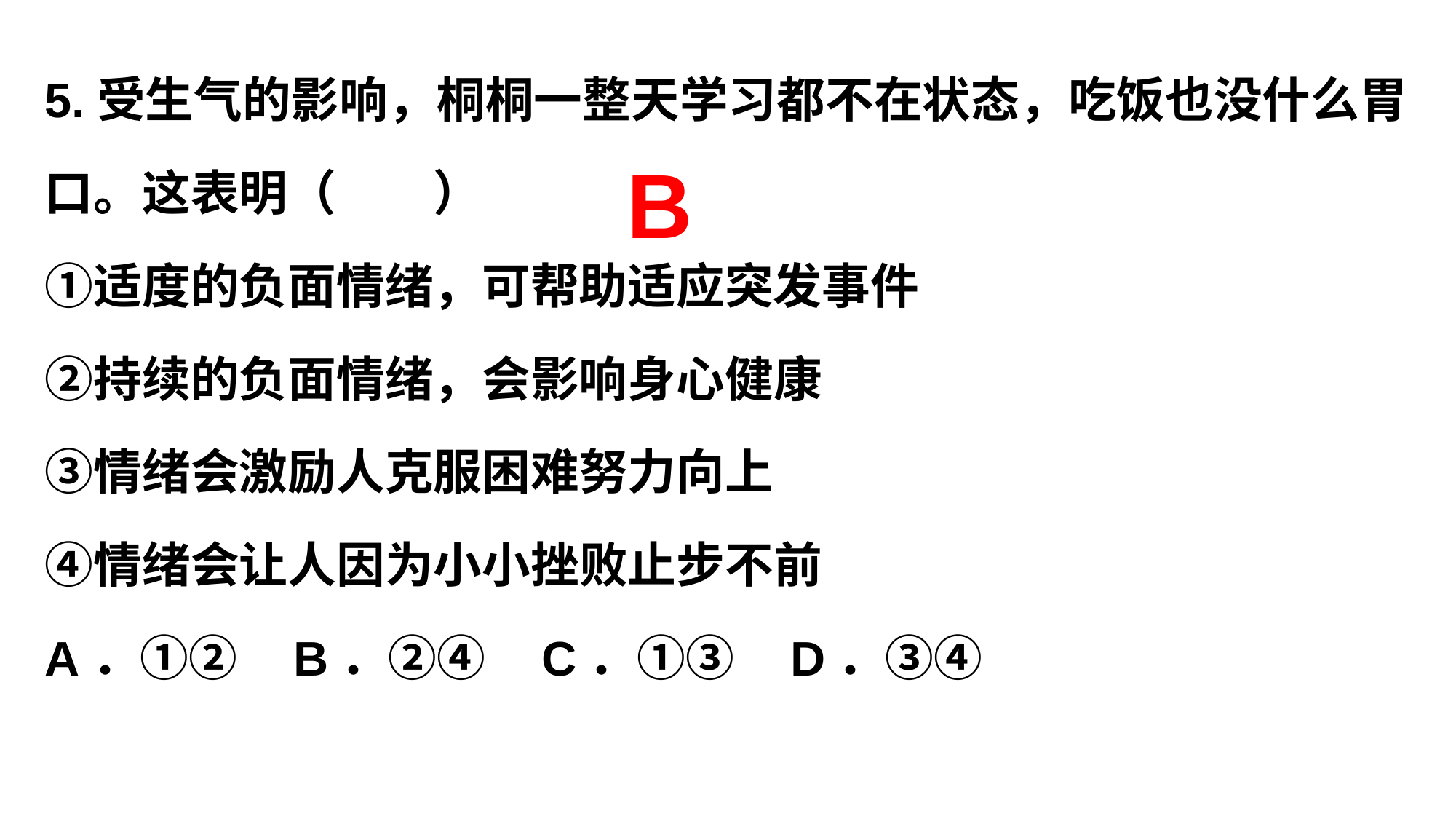

5.受生气的影响，桐桐一整天学习都不在状态，吃饭也没什么胃口。这表明（　　）
①适度的负面情绪，可帮助适应突发事件
②持续的负面情绪，会影响身心健康
③情绪会激励人克服困难努力向上
④情绪会让人因为小小挫败止步不前
A．①②    B．②④    C．①③    D．③④
B